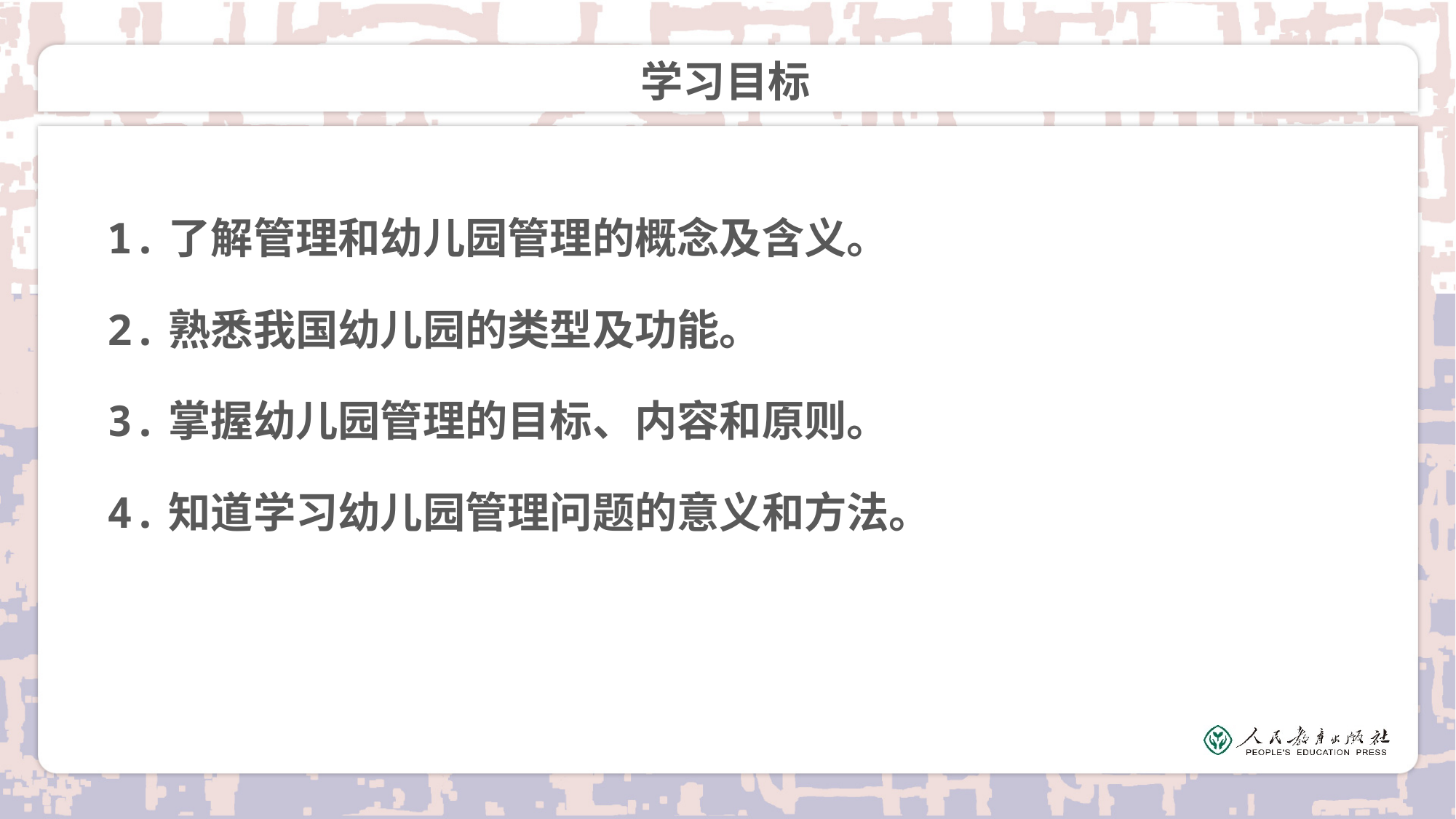

# 学习目标
1.了解管理和幼儿园管理的概念及含义。
2.熟悉我国幼儿园的类型及功能。
3.掌握幼儿园管理的目标、内容和原则。
4.知道学习幼儿园管理问题的意义和方法。